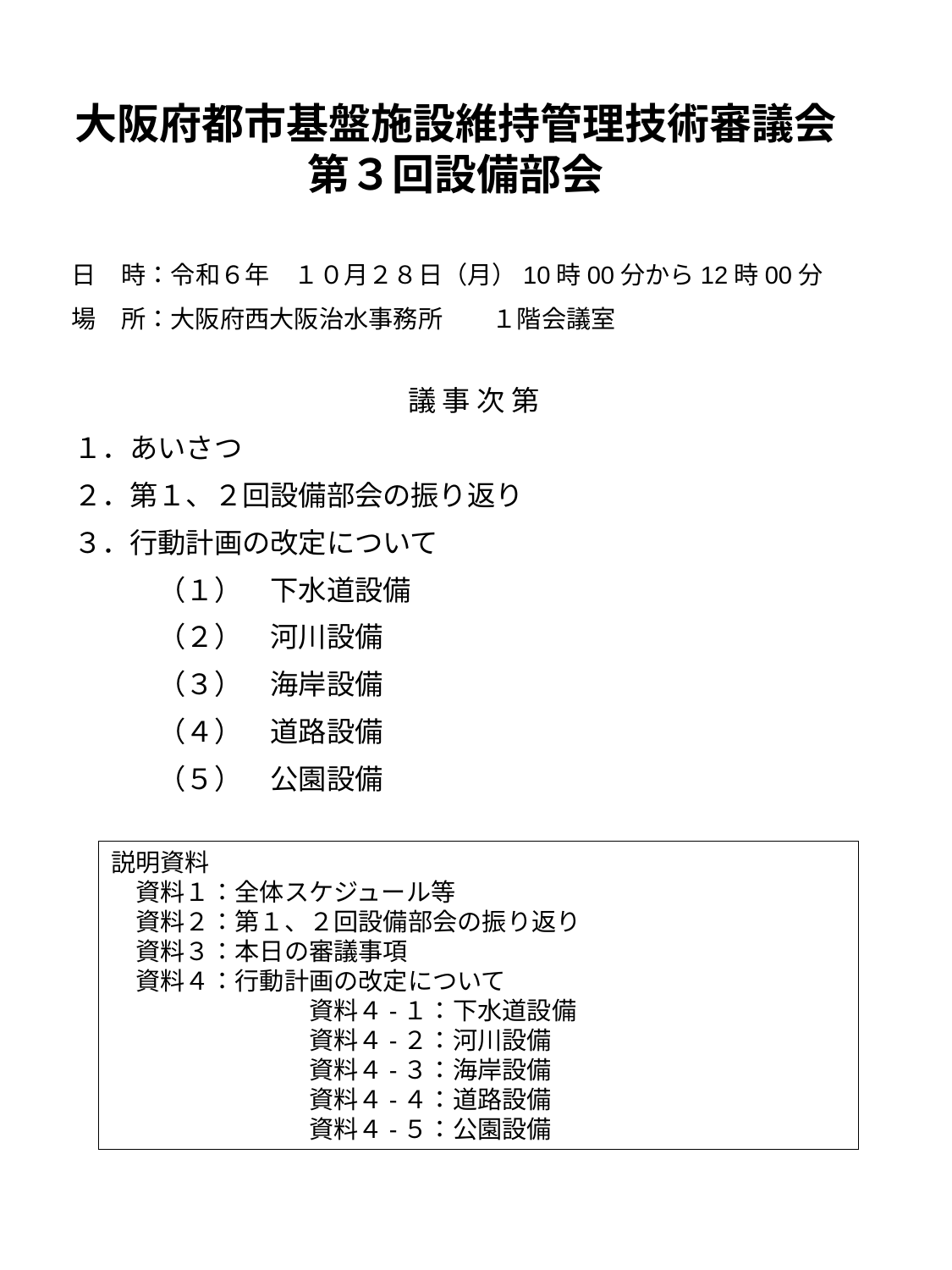

# 大阪府都市基盤施設維持管理技術審議会 第３回設備部会
日　時：令和６年　１０月２８日（月）10時00分から12時00分
場　所：大阪府西大阪治水事務所　　１階会議室

議 事 次 第
１．あいさつ
２．第１、２回設備部会の振り返り
３．行動計画の改定について
　　　（１）　下水道設備
　　　（２）　河川設備
　　　（３）　海岸設備
　　　（４）　道路設備
　　　（５）　公園設備
説明資料
　資料１：全体スケジュール等
　資料２：第１、２回設備部会の振り返り
　資料３：本日の審議事項
　資料４：行動計画の改定について
　　　　　　　　資料４-１：下水道設備
　　　　　　　　資料４-２：河川設備
　　　　　　　　資料４-３：海岸設備
　　　　　　　　資料４-４：道路設備
　　　　　　　　資料４-５：公園設備